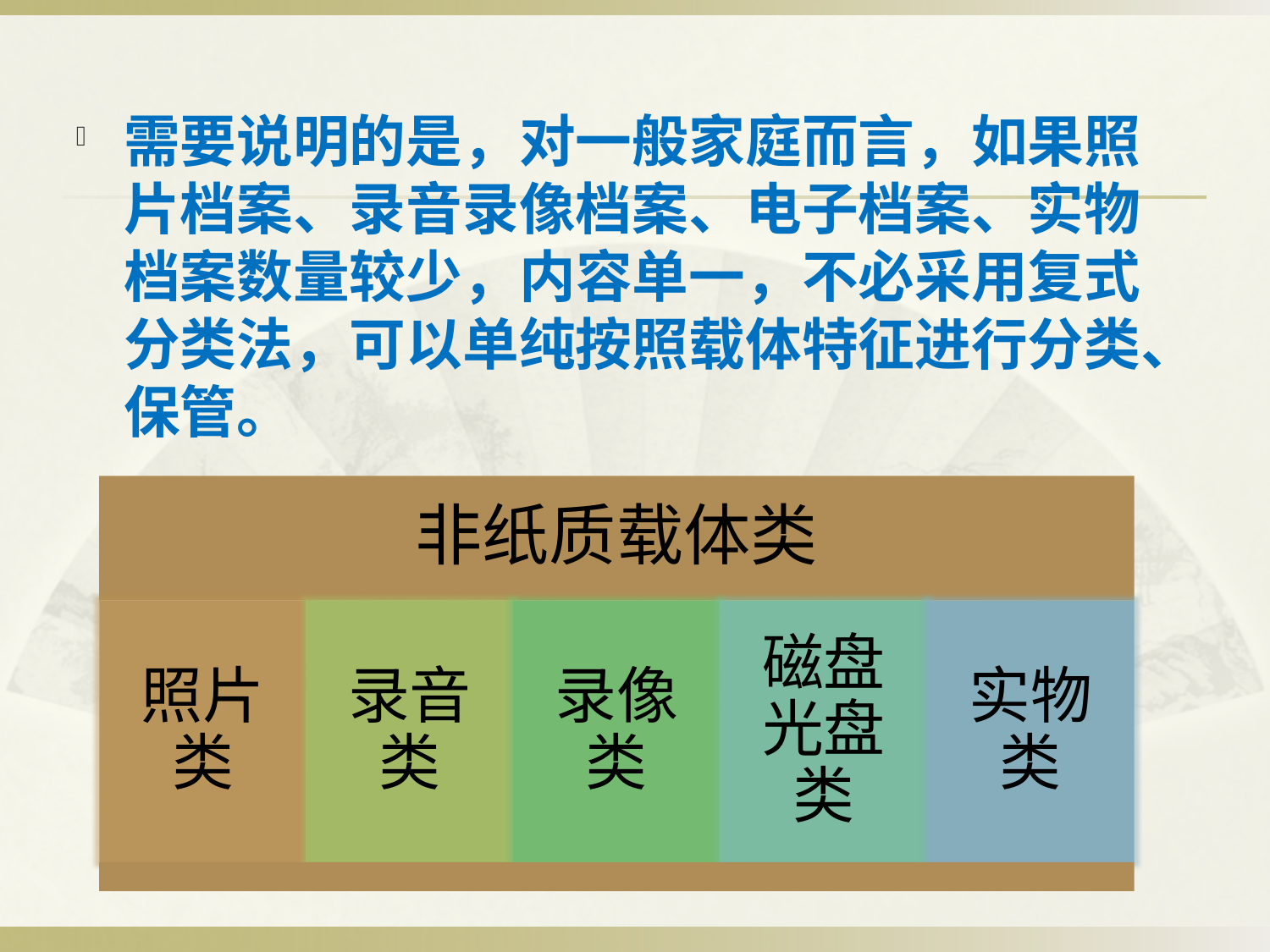

需要说明的是，对一般家庭而言，如果照片档案、录音录像档案、电子档案、实物档案数量较少，内容单一，不必采用复式分类法，可以单纯按照载体特征进行分类、保管。

非纸质载体类
照片类
录音类
录像类
磁盘光盘类
实物类
83